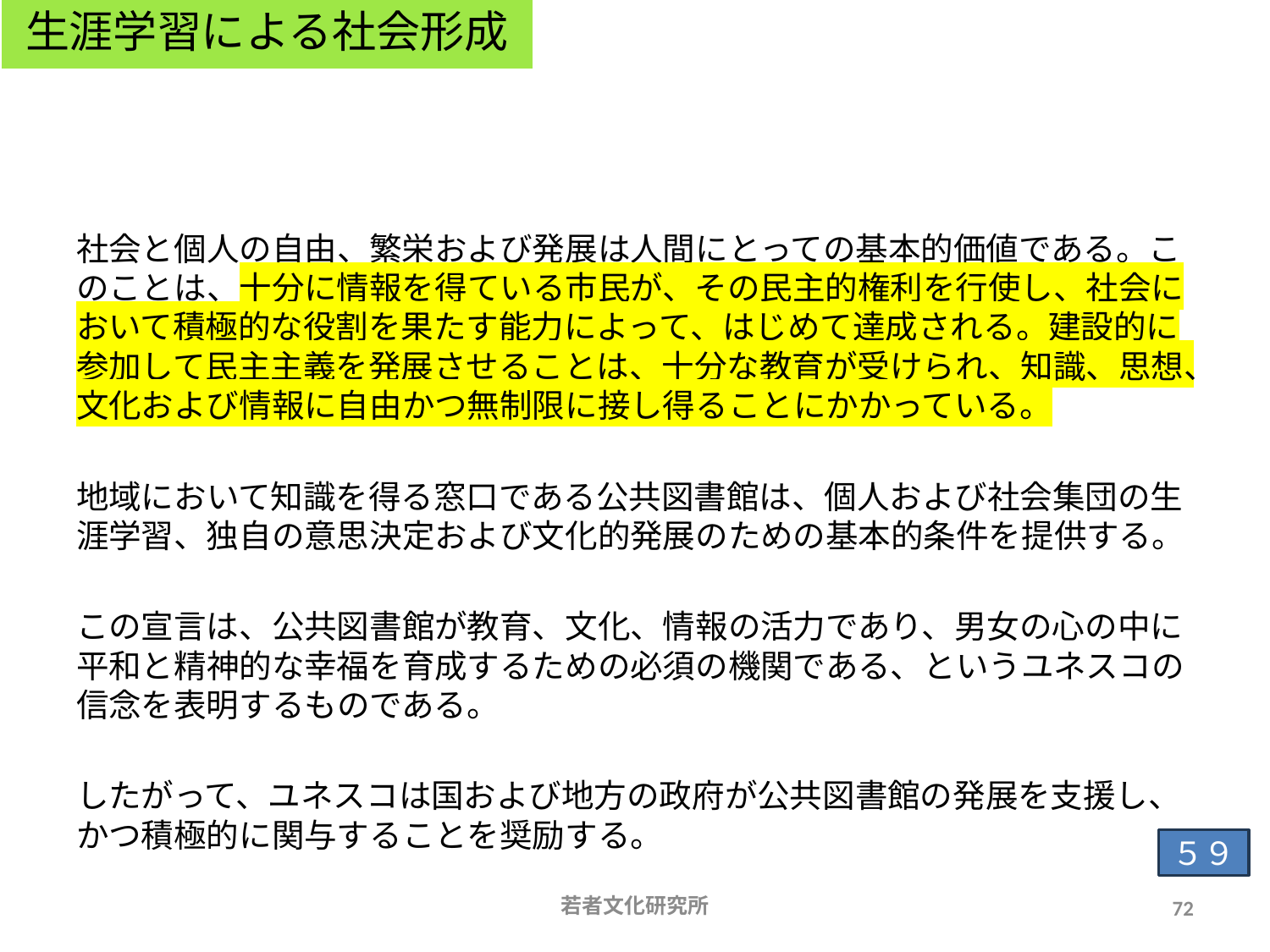

生涯学習による社会形成
# ユネスコ公共図書館宣言1994
社会と個人の自由、繁栄および発展は人間にとっての基本的価値である。このことは、十分に情報を得ている市民が、その民主的権利を行使し、社会において積極的な役割を果たす能力によって、はじめて達成される。建設的に参加して民主主義を発展させることは、十分な教育が受けられ、知識、思想、文化および情報に自由かつ無制限に接し得ることにかかっている。

地域において知識を得る窓口である公共図書館は、個人および社会集団の生涯学習、独自の意思決定および文化的発展のための基本的条件を提供する。

この宣言は、公共図書館が教育、文化、情報の活力であり、男女の心の中に平和と精神的な幸福を育成するための必須の機関である、というユネスコの信念を表明するものである。

したがって、ユネスコは国および地方の政府が公共図書館の発展を支援し、かつ積極的に関与することを奨励する。
５９
若者文化研究所
72